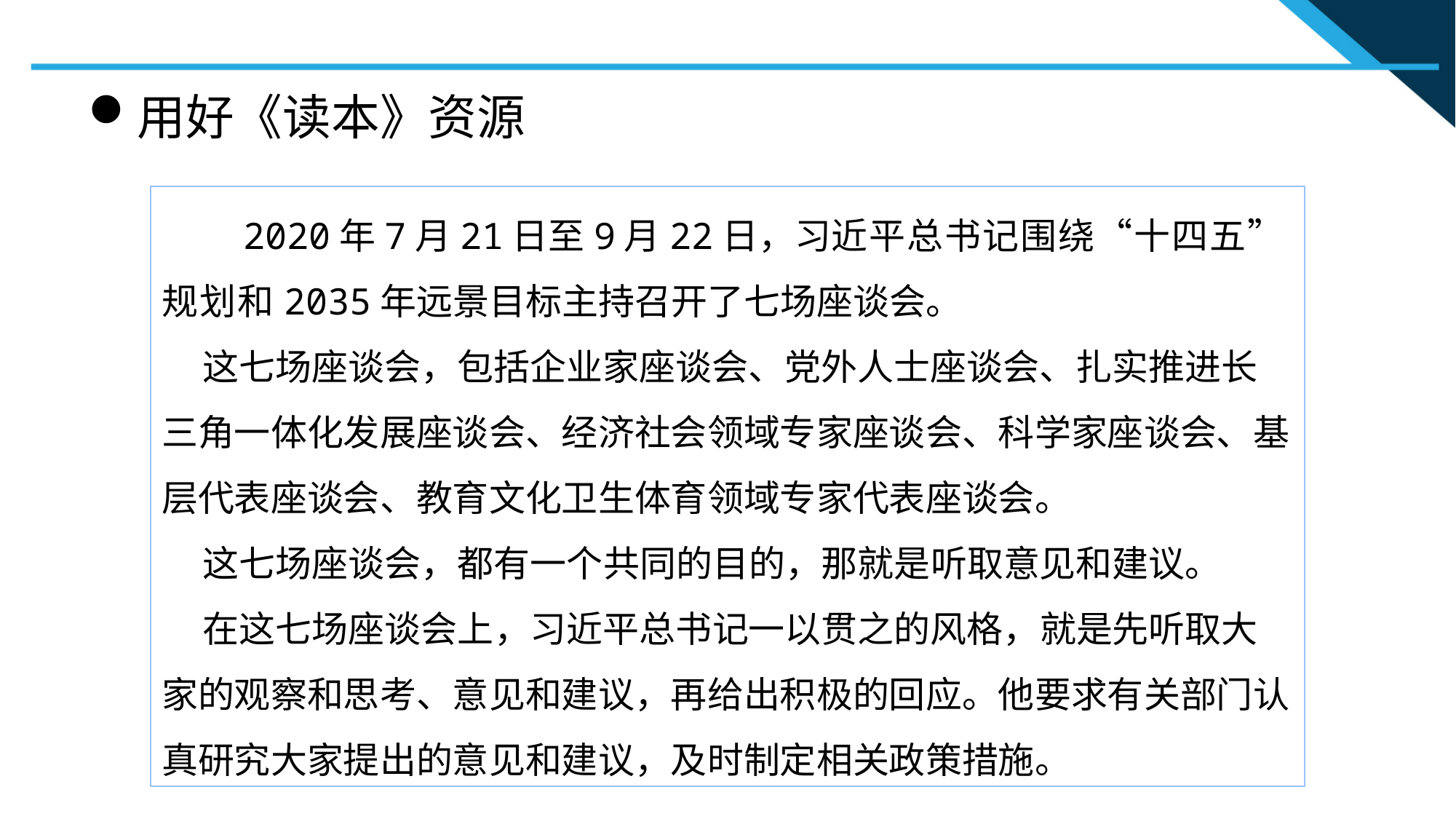

用好《读本》资源
        2020年7月21日至9月22日，习近平总书记围绕“十四五”规划和2035年远景目标主持召开了七场座谈会。
    这七场座谈会，包括企业家座谈会、党外人士座谈会、扎实推进长三角一体化发展座谈会、经济社会领域专家座谈会、科学家座谈会、基层代表座谈会、教育文化卫生体育领域专家代表座谈会。
    这七场座谈会，都有一个共同的目的，那就是听取意见和建议。
    在这七场座谈会上，习近平总书记一以贯之的风格，就是先听取大家的观察和思考、意见和建议，再给出积极的回应。他要求有关部门认真研究大家提出的意见和建议，及时制定相关政策措施。